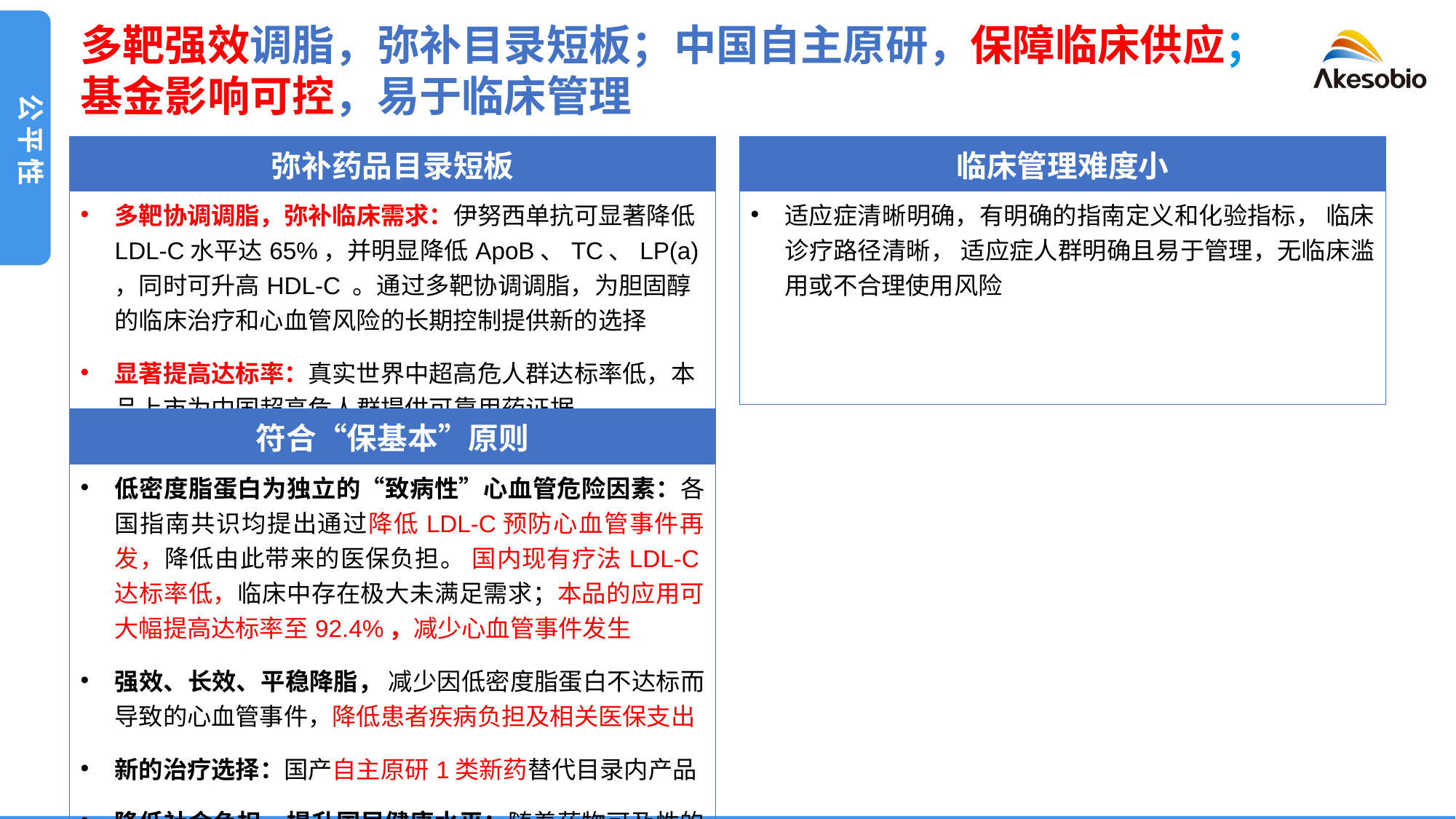

多靶强效调脂，弥补目录短板；中国自主原研，保障临床供应；基金影响可控，易于临床管理
公平性
| 弥补药品目录短板 |
| --- |
| 多靶协调调脂，弥补临床需求：伊努西单抗可显著降低LDL-C水平达65%，并明显降低ApoB、TC、LP(a) ，同时可升高HDL-C 。通过多靶协调调脂，为胆固醇的临床治疗和心血管风险的长期控制提供新的选择 显著提高达标率：真实世界中超高危人群达标率低，本品上市为中国超高危人群提供可靠用药证据 |
| 临床管理难度小 |
| --- |
| 适应症清晰明确，有明确的指南定义和化验指标， 临床诊疗路径清晰， 适应症人群明确且易于管理，无临床滥用或不合理使用风险 |

| 符合“保基本”原则 |
| --- |
| 低密度脂蛋白为独立的“致病性”心血管危险因素：各国指南共识均提出通过降低LDL-C预防心血管事件再发，降低由此带来的医保负担。 国内现有疗法LDL-C达标率低，临床中存在极大未满足需求；本品的应用可大幅提高达标率至92.4%，减少心血管事件发生 强效、长效、平稳降脂， 减少因低密度脂蛋白不达标而导致的心血管事件，降低患者疾病负担及相关医保支出 新的治疗选择：国产自主原研1类新药替代目录内产品 降低社会负担，提升国民健康水平：随着药物可及性的提高，可进一步提升国人对疾病的知晓率和治疗率 |